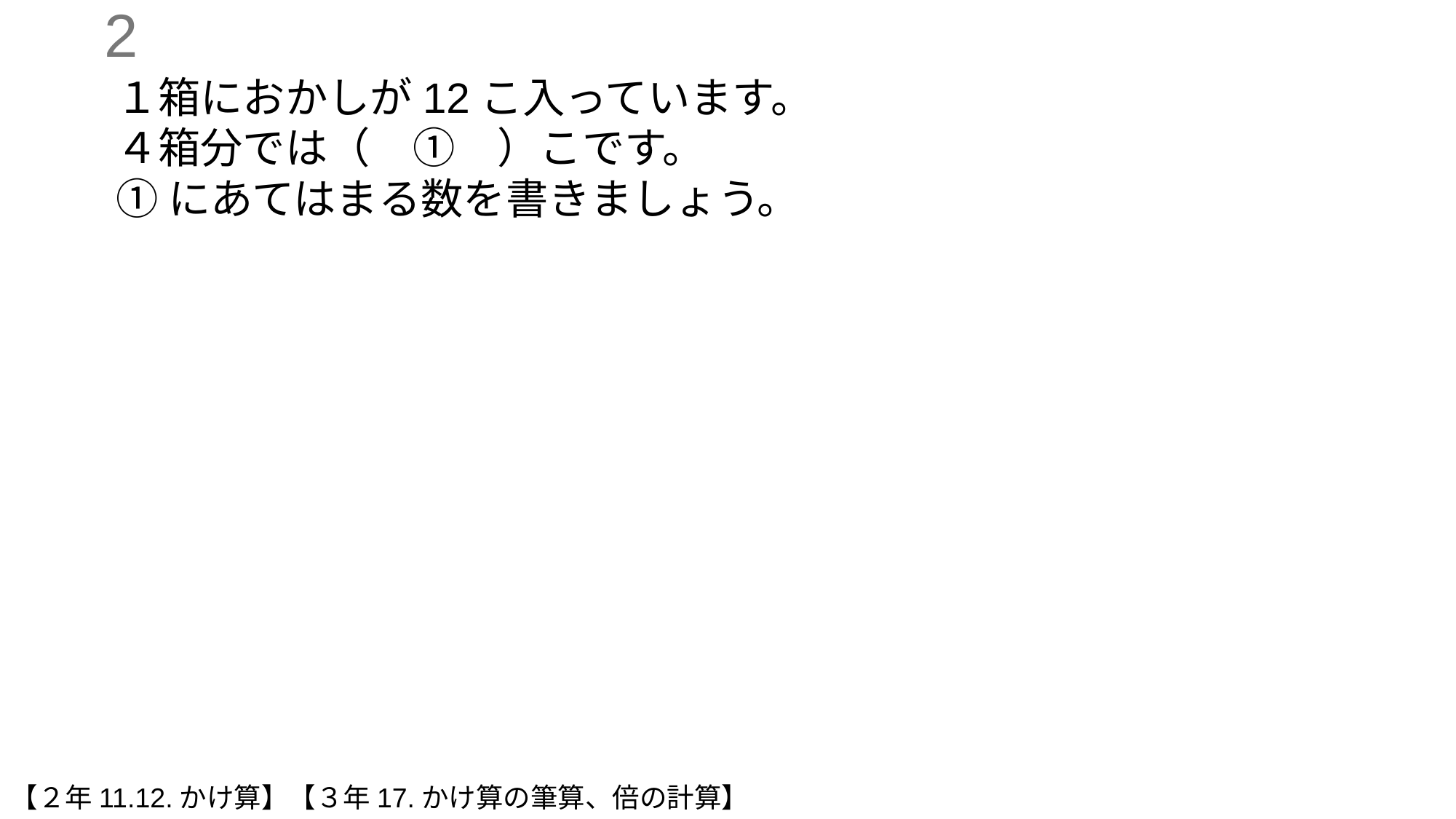

2
１箱におかしが12こ入っています。
４箱分では（　①　）こです。
①にあてはまる数を書きましょう。
【２年11.12.かけ算】【３年17.かけ算の筆算、倍の計算】